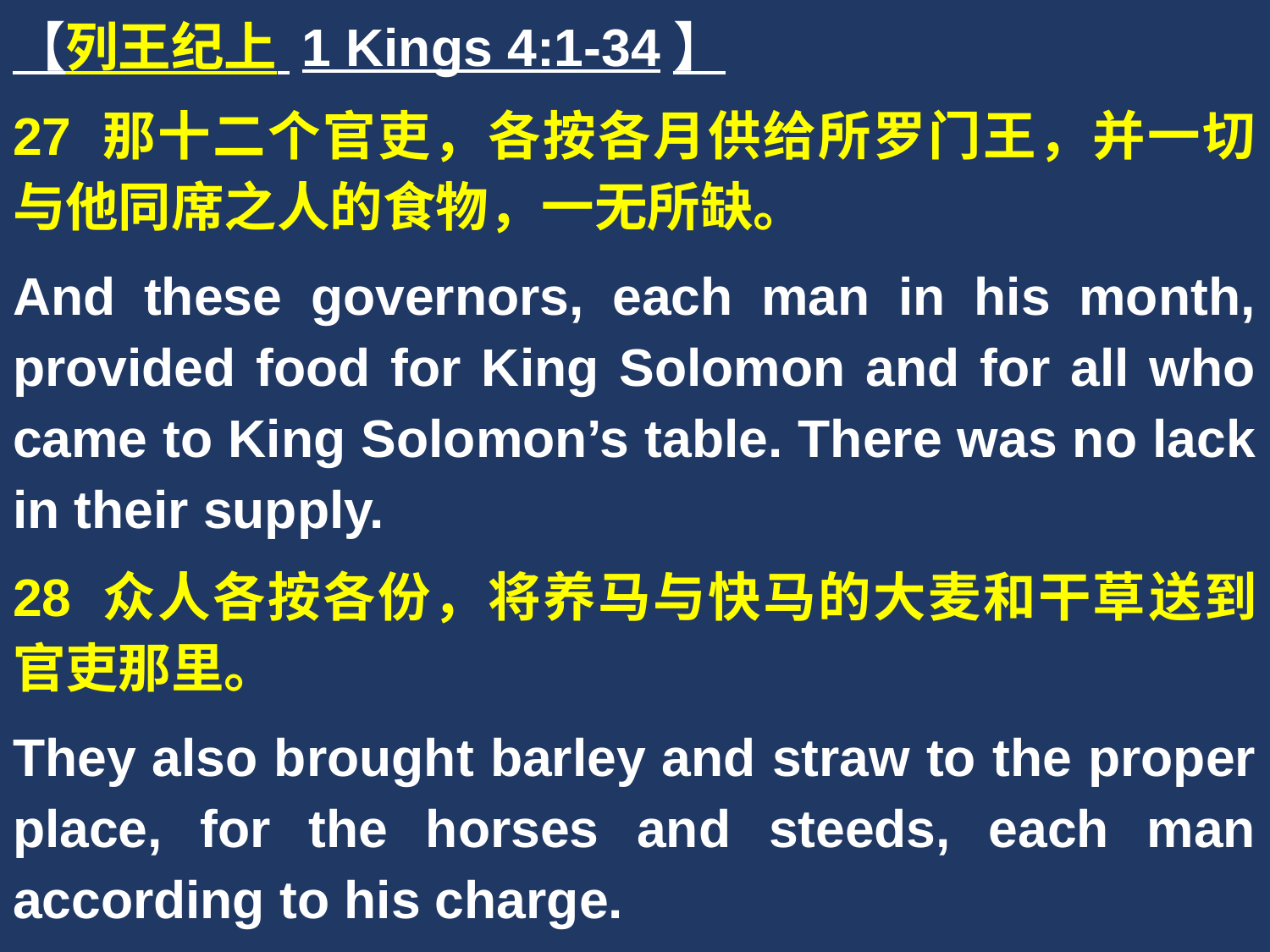

【列王纪上 1 Kings 4:1-34】
27 那十二个官吏，各按各月供给所罗门王，并一切与他同席之人的食物，一无所缺。
And these governors, each man in his month, provided food for King Solomon and for all who came to King Solomon’s table. There was no lack in their supply.
28 众人各按各份，将养马与快马的大麦和干草送到官吏那里。
They also brought barley and straw to the proper place, for the horses and steeds, each man according to his charge.